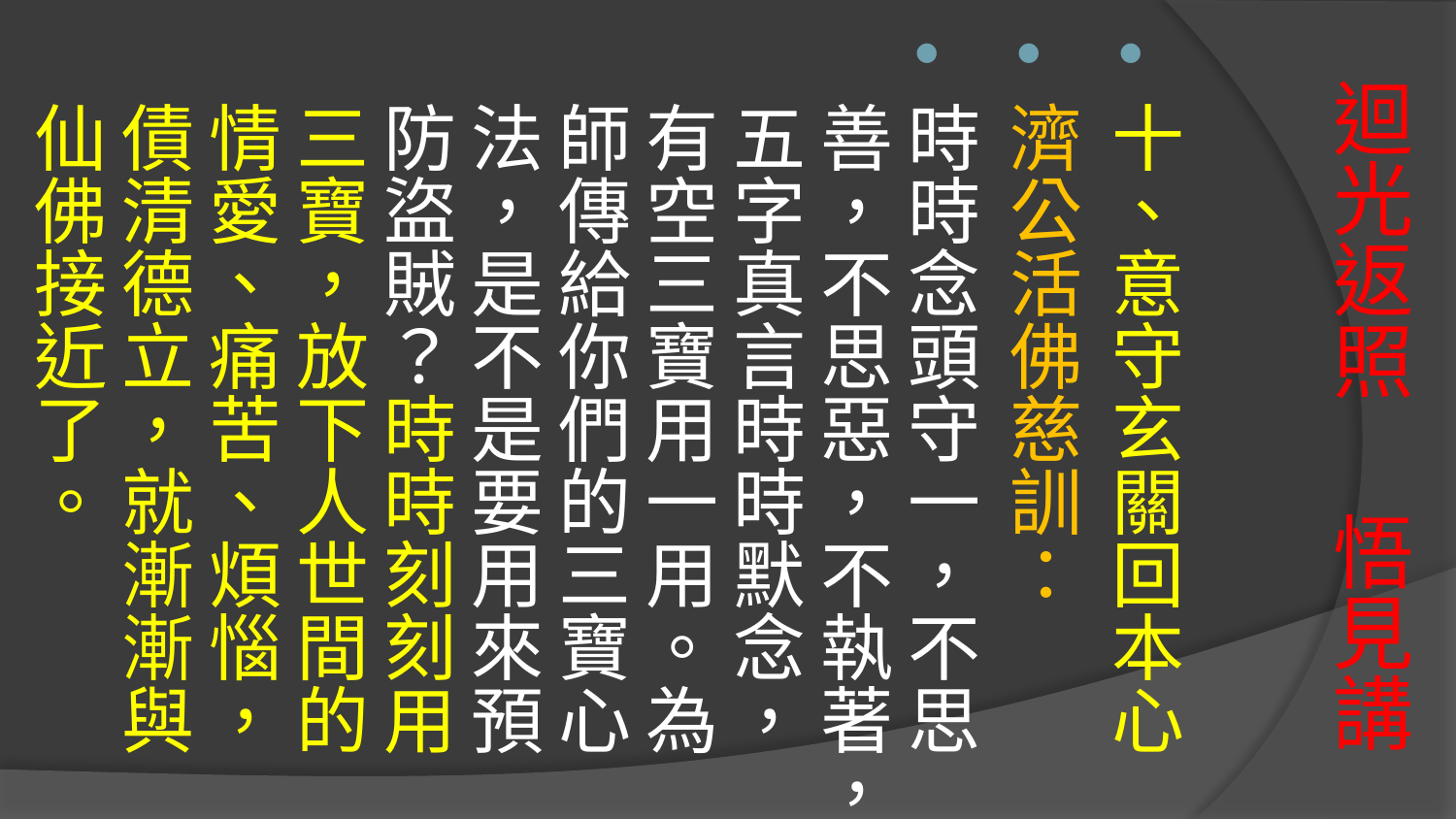

十、意守玄關回本心
濟公活佛慈訓：
時時念頭守一，不思善，不思惡，不執著，五字真言時時默念，有空三寶用一用。為師傳給你們的三寶心法，是不是要用來預防盜賊？時時刻刻用三寶，放下人世間的情愛、痛苦、煩惱，債清德立，就漸漸與仙佛接近了。
# 迴光返照      悟見講